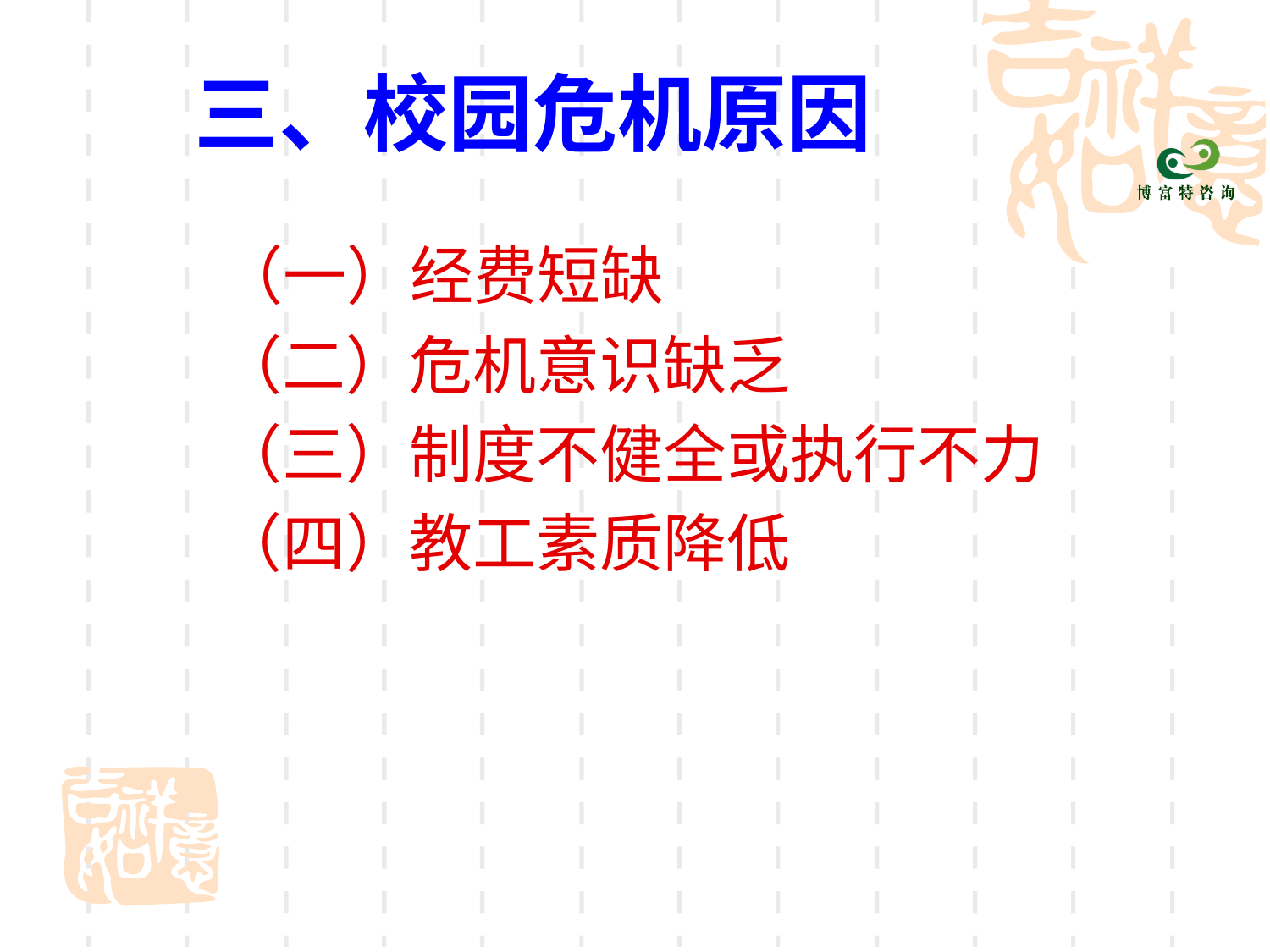

# 三、校园危机原因
        （一）经费短缺
         （二）危机意识缺乏
         （三）制度不健全或执行不力
         （四）教工素质降低